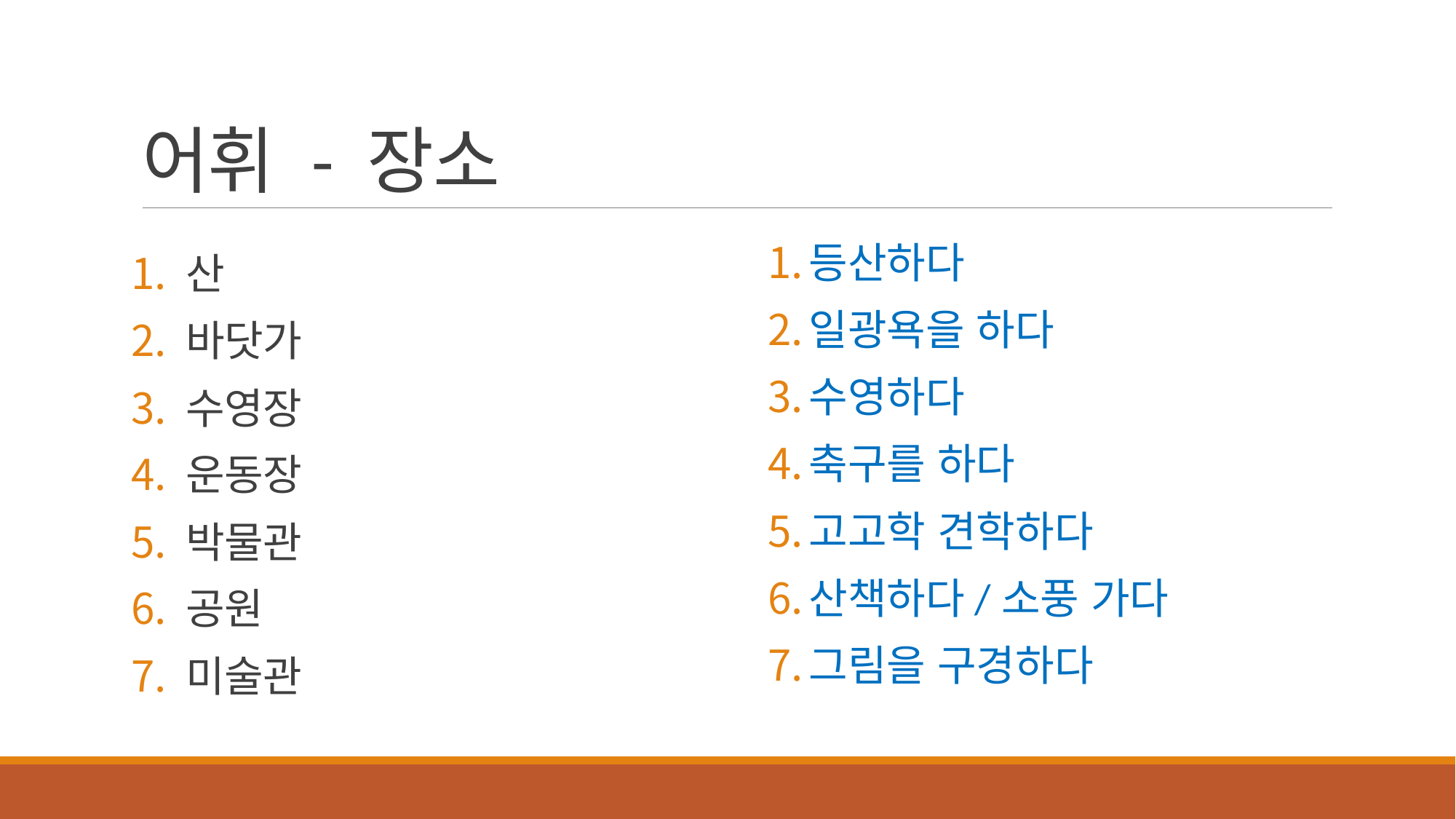

# 어휘 - 장소
등산하다
일광욕을 하다
수영하다
축구를 하다
고고학 견학하다
산책하다/소풍 가다
그림을 구경하다

산
바닷가
수영장
운동장
박물관
공원
미술관